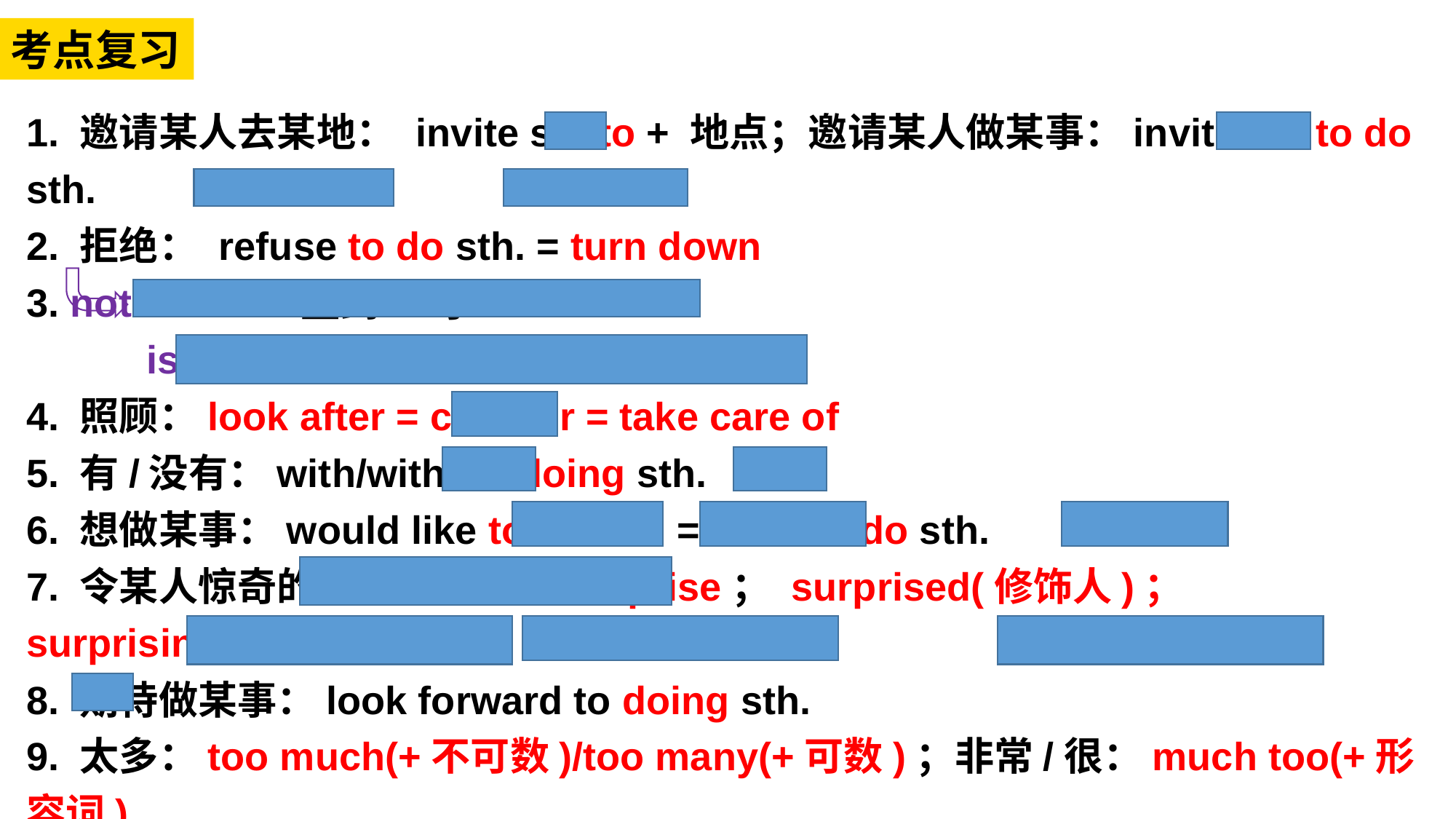

考点复习
1. 邀请某人去某地： invite sb. to + 地点；邀请某人做某事：invite sb. to do sth.
2. 拒绝： refuse to do sth. = turn down
3. not...until... 直到...才...
           isn't, aren't, don't, doesn't, didn't
4. 照顾：look after = care for = take care of
5. 有/没有：with/without doing sth.
6. 想做某事：would like to do sth. = want to do sth.
7. 令某人惊奇的是：to one's surprise； surprised(修饰人)； surprising(修饰物)
8. 期待做某事：look forward to doing sth.
9. 太多：too much(+不可数)/too many(+可数)；非常/很：much too(+形容词)
10. on + 其他 + morning/afternoon/evening